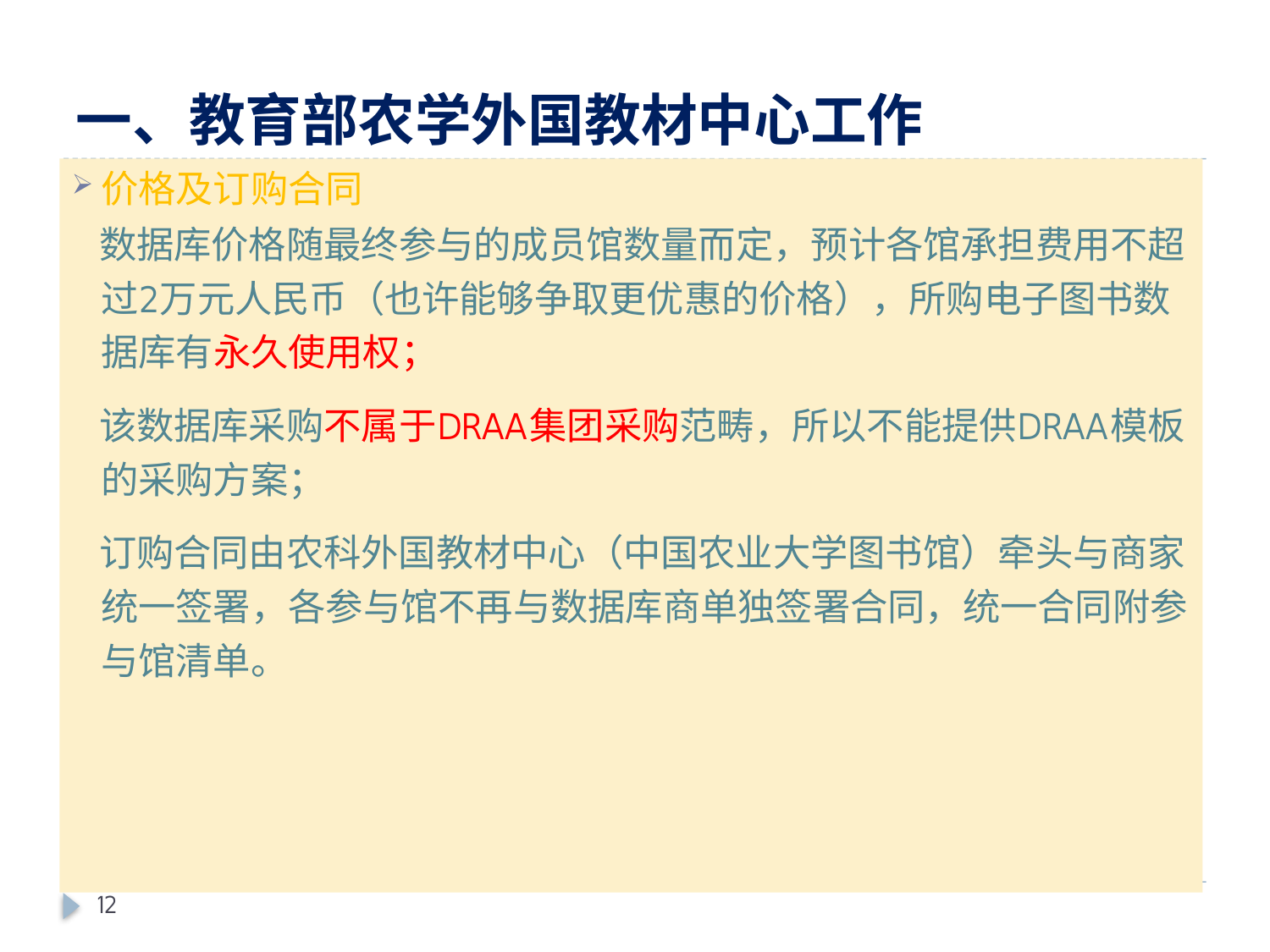

# 一、教育部农学外国教材中心工作
价格及订购合同
   数据库价格随最终参与的成员馆数量而定，预计各馆承担费用不超过2万元人民币（也许能够争取更优惠的价格），所购电子图书数据库有永久使用权；

   该数据库采购不属于DRAA集团采购范畴，所以不能提供DRAA模板的采购方案；

   订购合同由农科外国教材中心（中国农业大学图书馆）牵头与商家统一签署，各参与馆不再与数据库商单独签署合同，统一合同附参与馆清单。

12